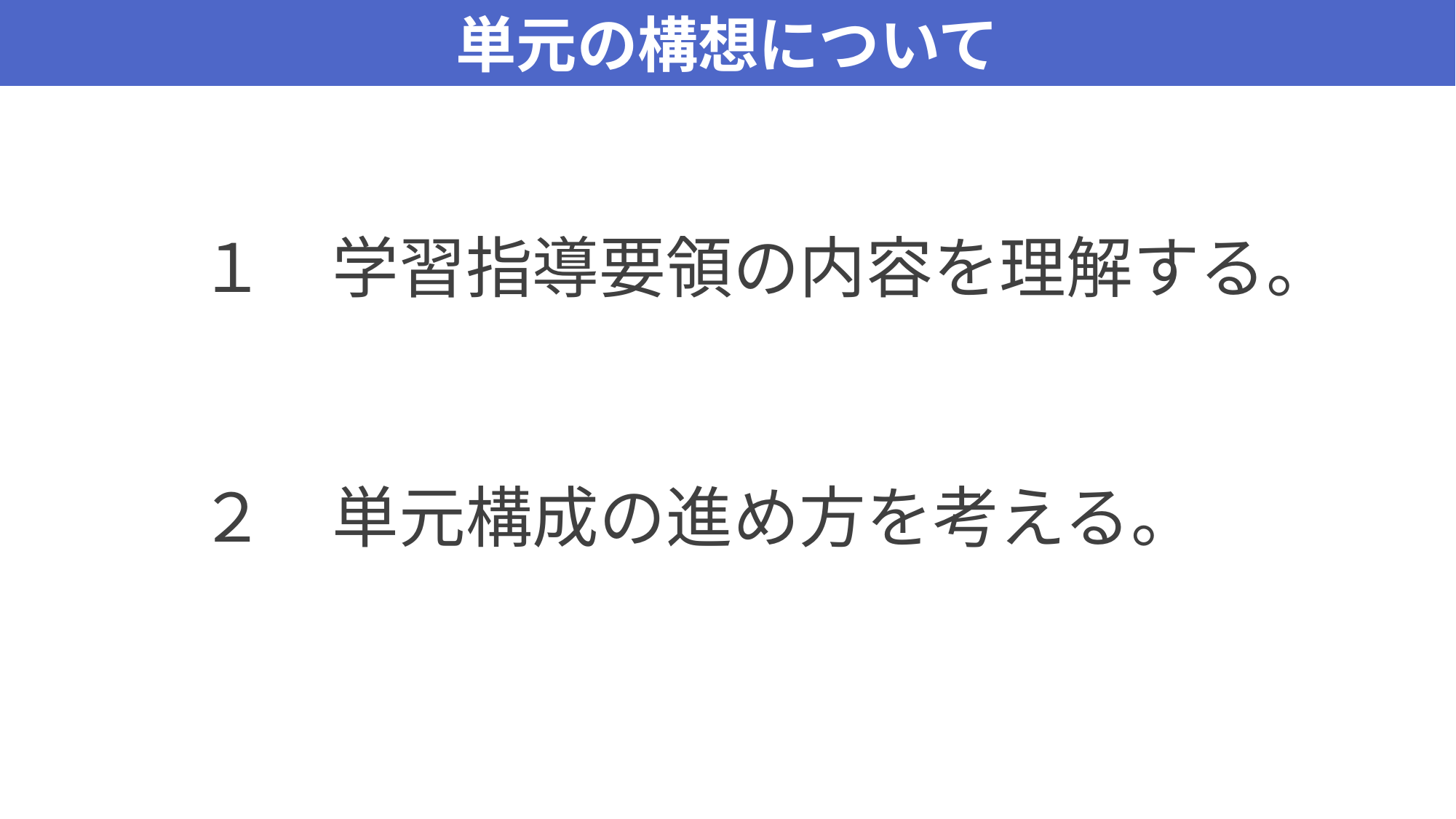

単元の構想について
１　学習指導要領の内容を理解する。
２　単元構成の進め方を考える。